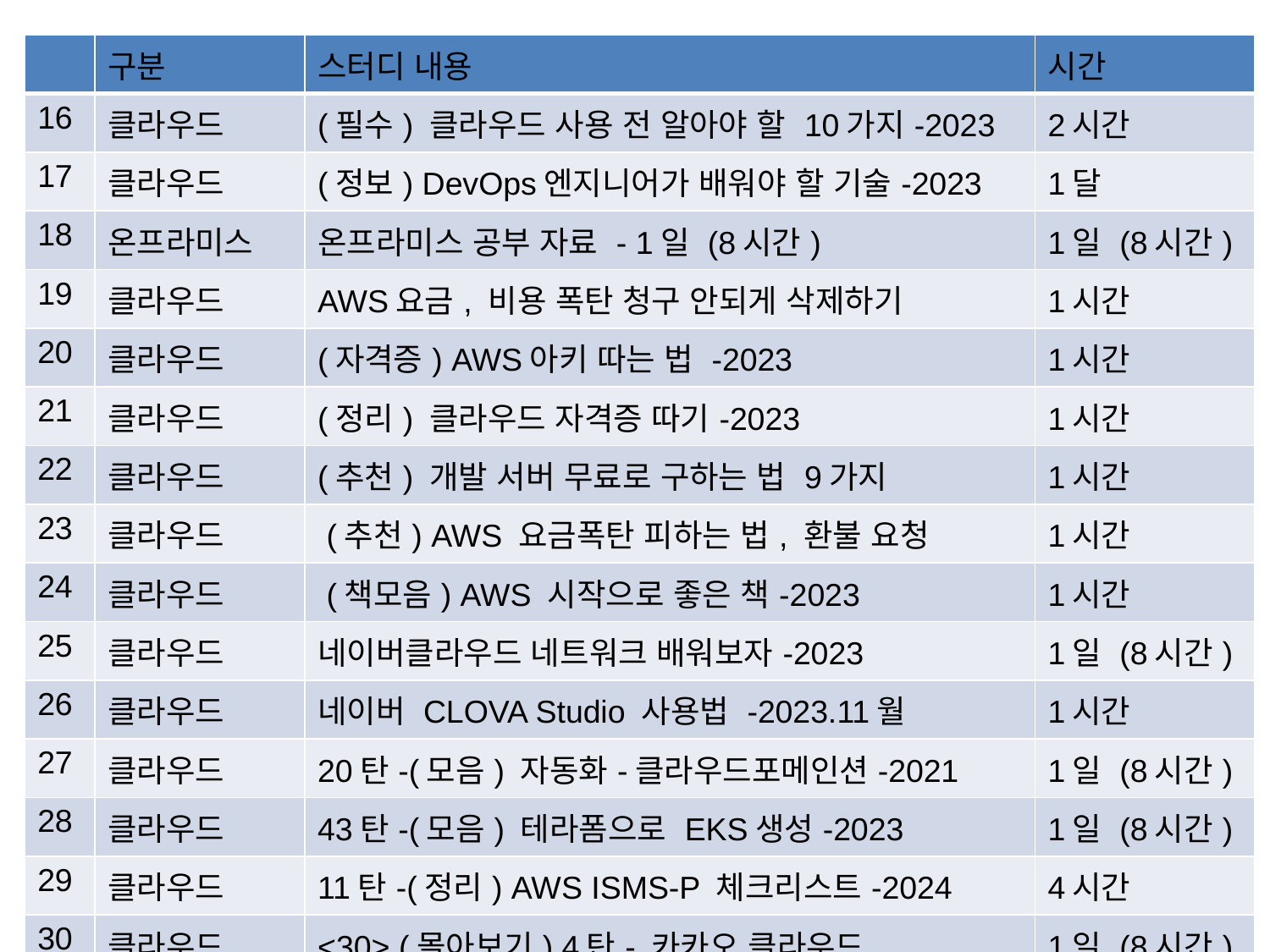

|  | 구분 | 스터디 내용 | 시간 |
| --- | --- | --- | --- |
| 16 | 클라우드 | (필수) 클라우드 사용 전 알아야 할 10가지-2023 | 2시간 |
| 17 | 클라우드 | (정보) DevOps엔지니어가 배워야 할 기술-2023 | 1달 |
| 18 | 온프라미스 | 온프라미스 공부 자료 - 1일 (8시간) | 1일 (8시간) |
| 19 | 클라우드 | AWS요금, 비용 폭탄 청구 안되게 삭제하기 | 1시간 |
| 20 | 클라우드 | (자격증) AWS아키 따는 법 -2023 | 1시간 |
| 21 | 클라우드 | (정리) 클라우드 자격증 따기-2023 | 1시간 |
| 22 | 클라우드 | (추천) 개발 서버 무료로 구하는 법 9가지 | 1시간 |
| 23 | 클라우드 | (추천) AWS 요금폭탄 피하는 법, 환불 요청 | 1시간 |
| 24 | 클라우드 | (책모음) AWS 시작으로 좋은 책-2023 | 1시간 |
| 25 | 클라우드 | 네이버클라우드 네트워크 배워보자-2023 | 1일 (8시간) |
| 26 | 클라우드 | 네이버 CLOVA Studio 사용법 -2023.11월 | 1시간 |
| 27 | 클라우드 | 20탄-(모음) 자동화-클라우드포메인션-2021 | 1일 (8시간) |
| 28 | 클라우드 | 43탄-(모음) 테라폼으로 EKS생성-2023 | 1일 (8시간) |
| 29 | 클라우드 | 11탄-(정리) AWS ISMS-P 체크리스트-2024 | 4시간 |
| 30 | 클라우드 | <30> (몰아보기) 4탄- 카카오 클라우드 | 1일 (8시간) |